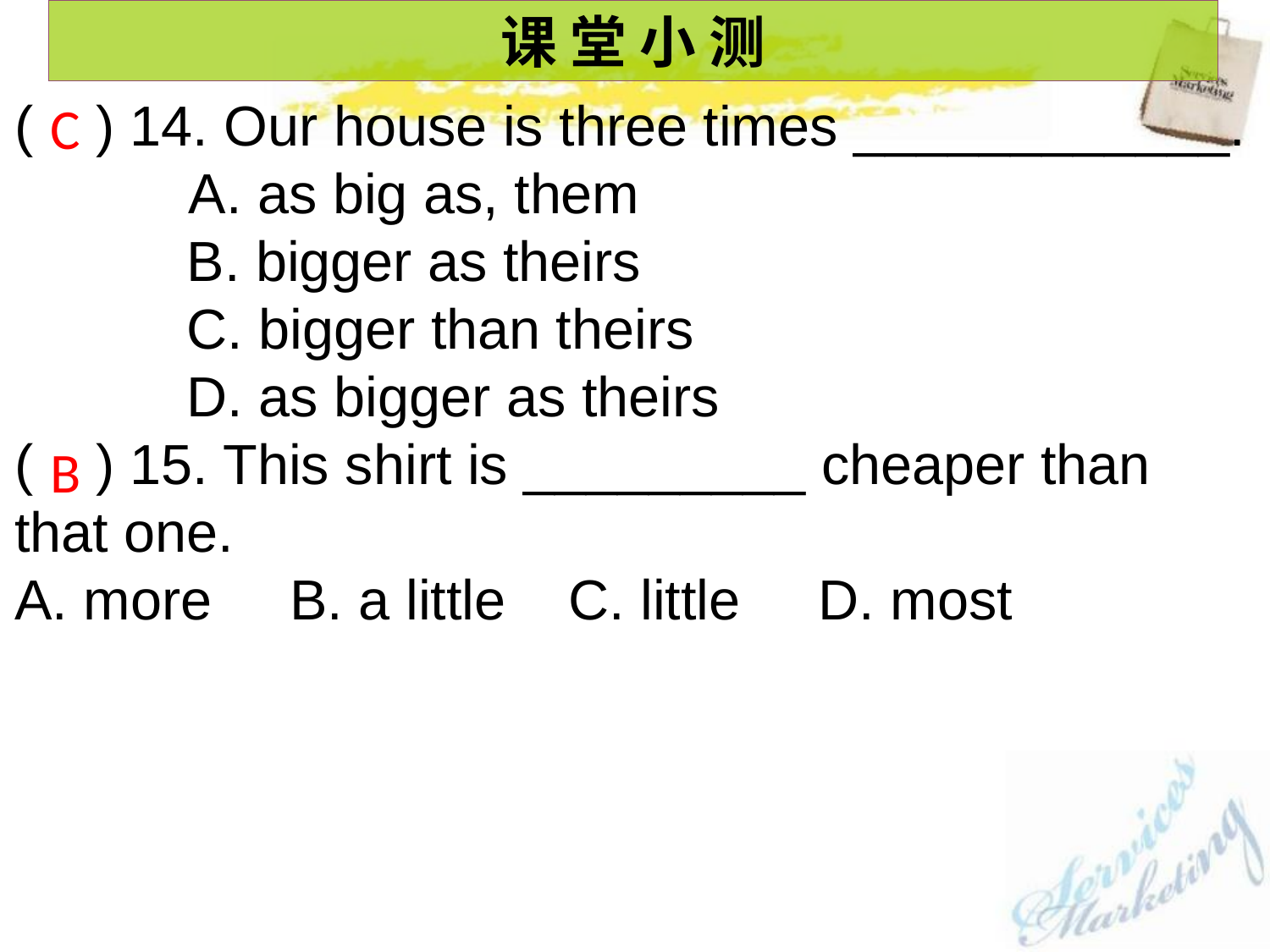

课 堂 小 测
(    ) 14. Our house is three times ____________.
 	   A. as big as, them
           B. bigger as theirs
           C. bigger than theirs
           D. as bigger as theirs
(    ) 15. This shirt is _________ cheaper than that one.
A. more     B. a little    C. little     D. most
C
B